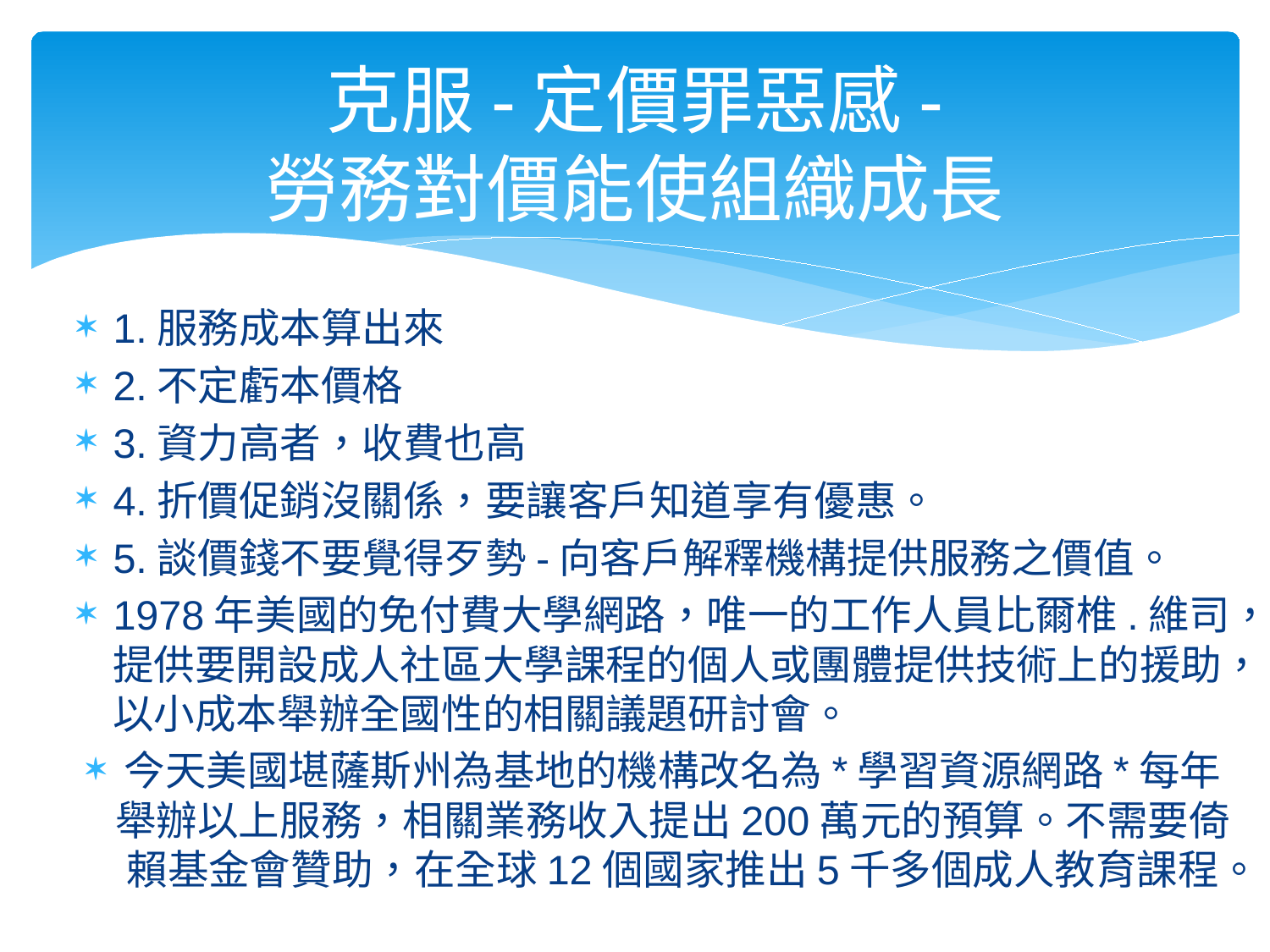

# 克服-定價罪惡感- 勞務對價能使組織成長
1.服務成本算出來
2.不定虧本價格
3.資力高者，收費也高
4.折價促銷沒關係，要讓客戶知道享有優惠。
5.談價錢不要覺得歹勢-向客戶解釋機構提供服務之價值。
1978年美國的免付費大學網路，唯一的工作人員比爾椎.維司，提供要開設成人社區大學課程的個人或團體提供技術上的援助，以小成本舉辦全國性的相關議題研討會。
今天美國堪薩斯州為基地的機構改名為*學習資源網路*每年舉辦以上服務，相關業務收入提出200萬元的預算。不需要倚賴基金會贊助，在全球12個國家推出5千多個成人教育課程。